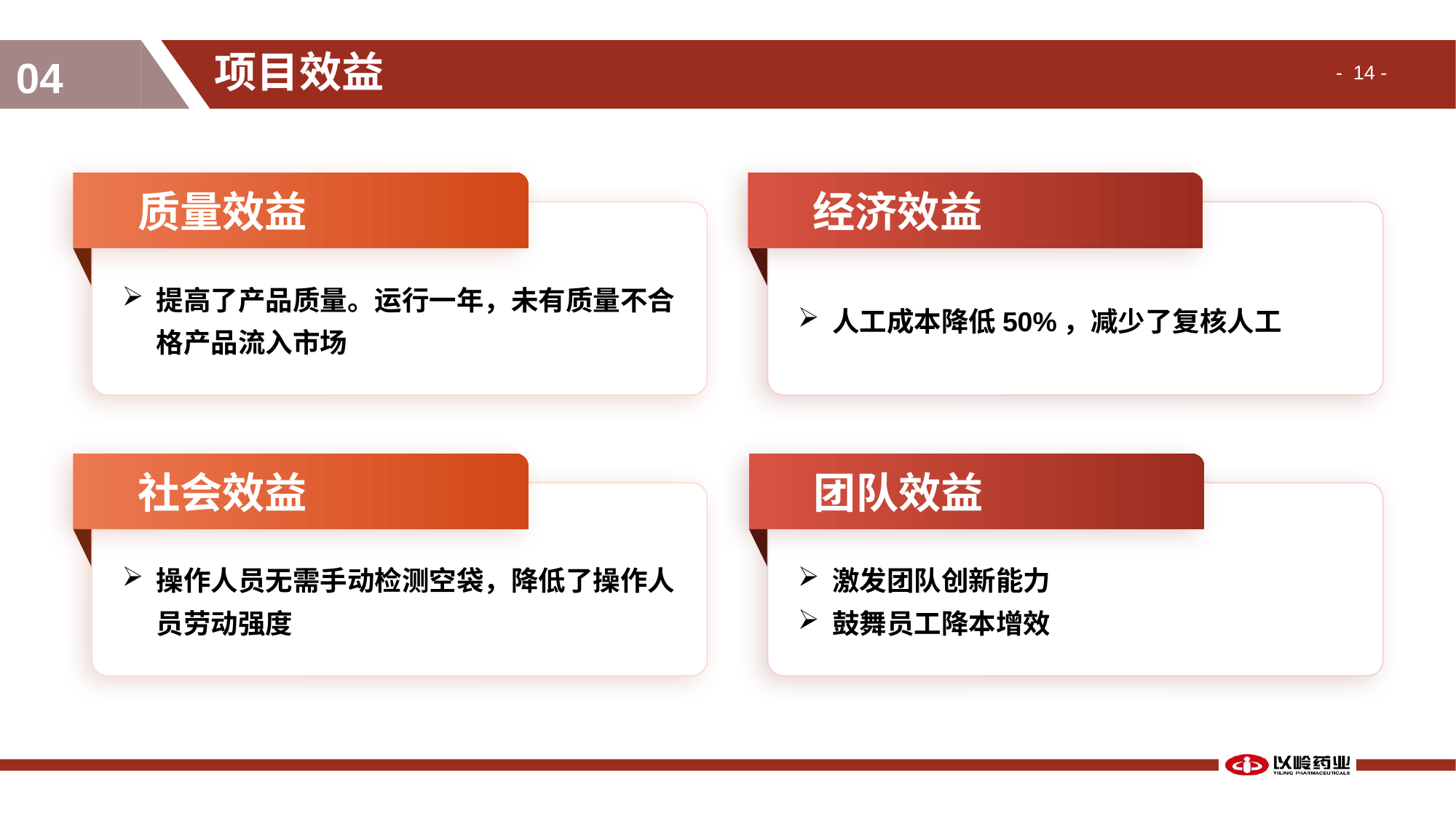

04
项目效益

质量效益
经济效益
提高了产品质量。运行一年，未有质量不合格产品流入市场
人工成本降低50%，减少了复核人工

社会效益
团队效益
操作人员无需手动检测空袋，降低了操作人员劳动强度
激发团队创新能力
鼓舞员工降本增效